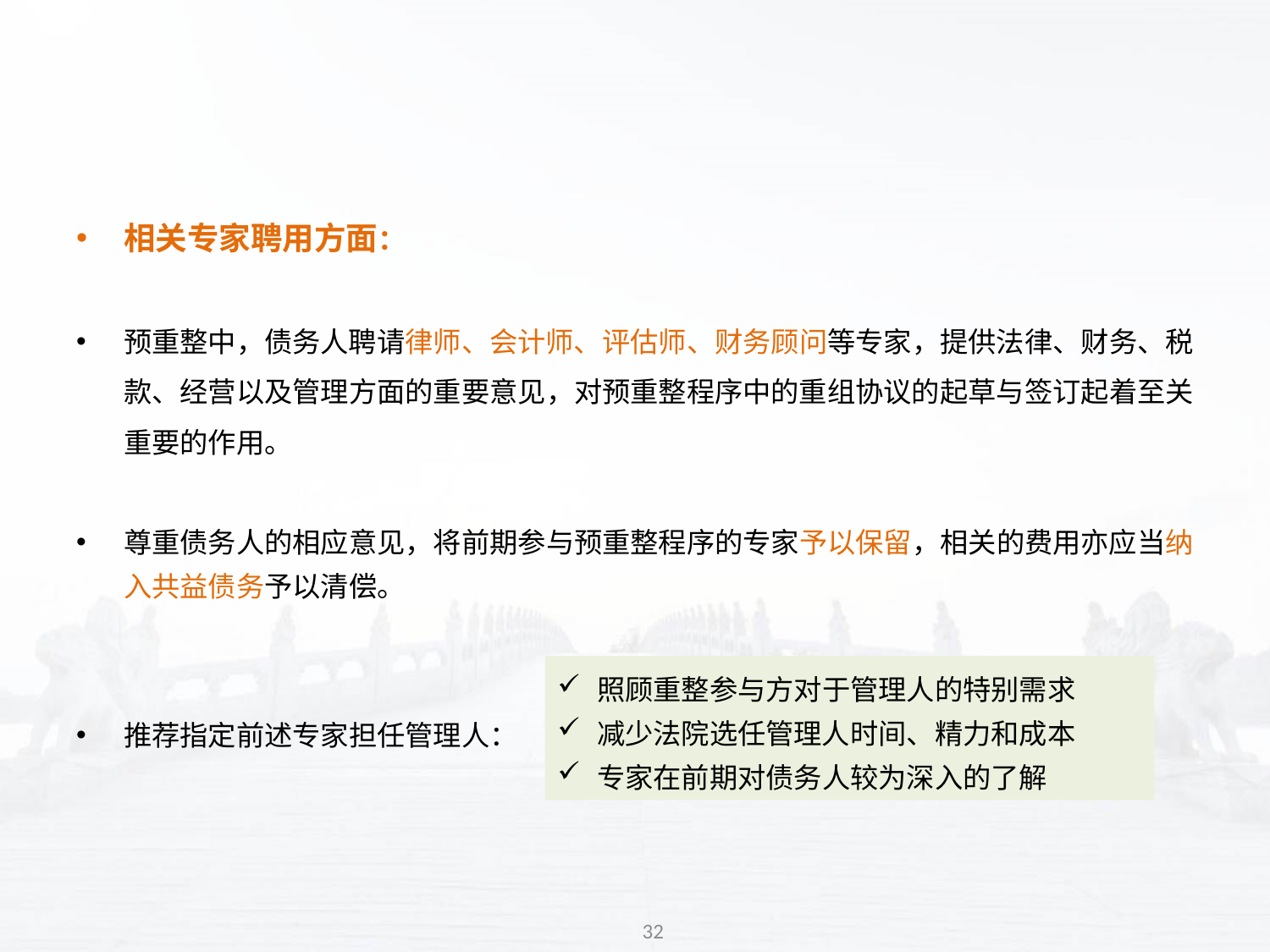

相关专家聘用方面：

预重整中，债务人聘请律师、会计师、评估师、财务顾问等专家，提供法律、财务、税款、经营以及管理方面的重要意见，对预重整程序中的重组协议的起草与签订起着至关重要的作用。

尊重债务人的相应意见，将前期参与预重整程序的专家予以保留，相关的费用亦应当纳入共益债务予以清偿。

推荐指定前述专家担任管理人：

照顾重整参与方对于管理人的特别需求
减少法院选任管理人时间、精力和成本
专家在前期对债务人较为深入的了解
32